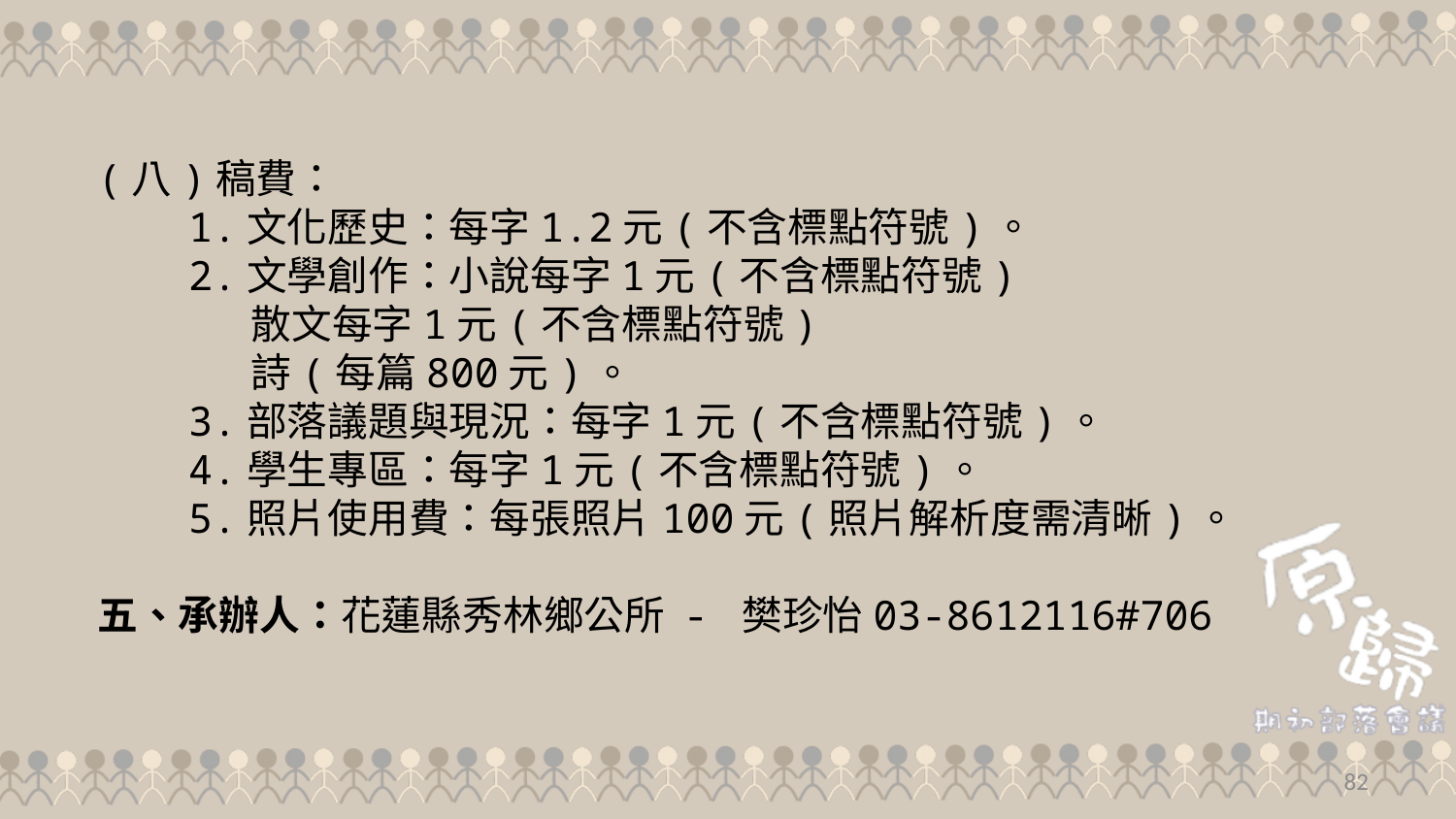

(八)稿費：
　　1.文化歷史：每字1.2元(不含標點符號)。
　　2.文學創作：小說每字1元(不含標點符號)
                散文每字1元(不含標點符號)
                詩(每篇800元)。
　　3.部落議題與現況：每字1元(不含標點符號)。
　　4.學生專區：每字1元(不含標點符號)。
　　5.照片使用費：每張照片100元(照片解析度需清晰)。

五、承辦人：花蓮縣秀林鄉公所 - 樊珍怡03-8612116#706

82